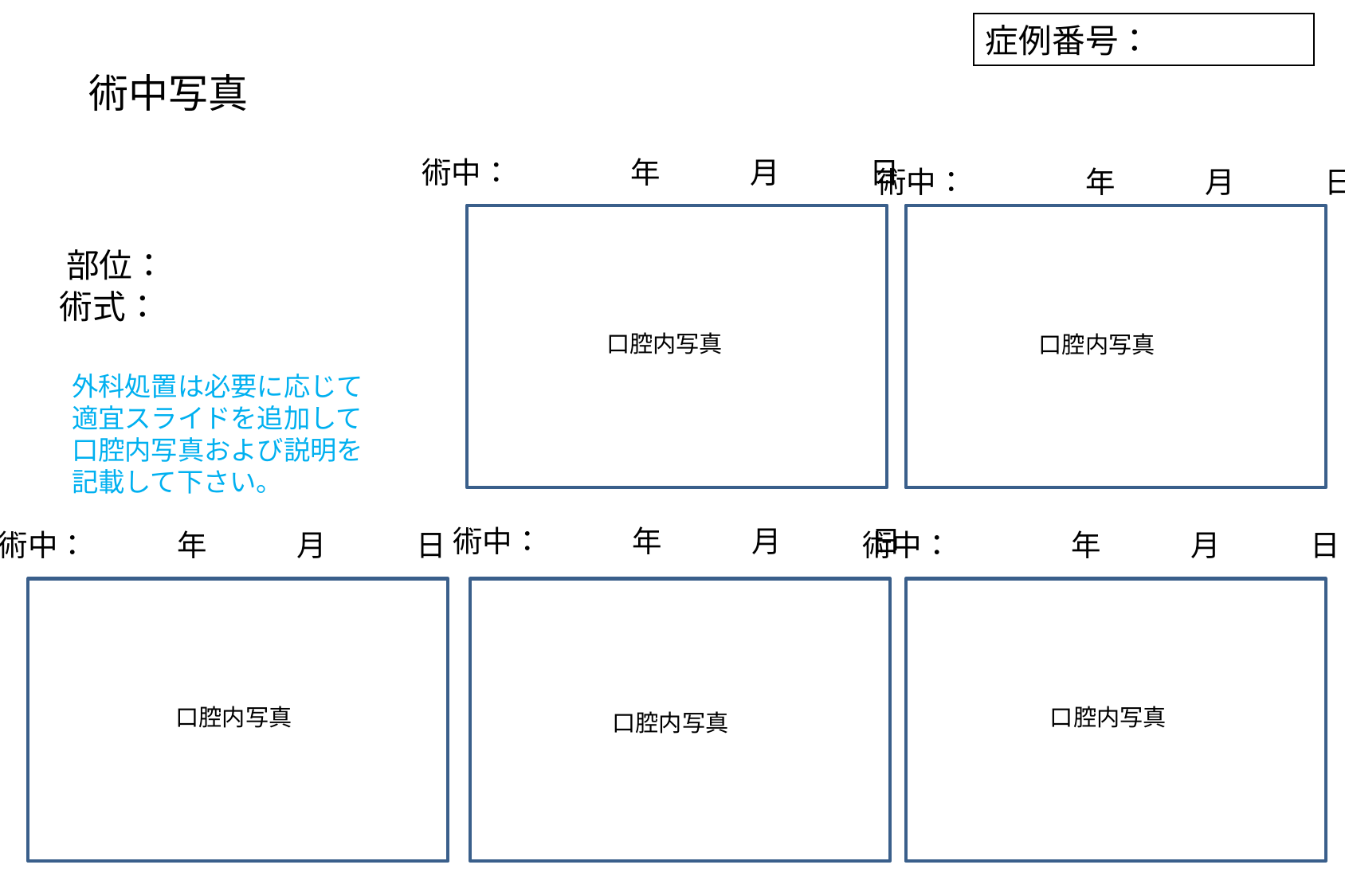

症例番号：
術中写真
術中：　　　　年　　　月　　　日
術中：　　　　年　　　月　　　日

　部位：
　術式：
口腔内写真
口腔内写真
外科処置は必要に応じて適宜スライドを追加して口腔内写真および説明を記載して下さい。
術中：　　　年　　　月　　　日
術中：　　　年　　　月　　　日
術中：　　　　年　　　月　　　日

口腔内写真
口腔内写真
口腔内写真